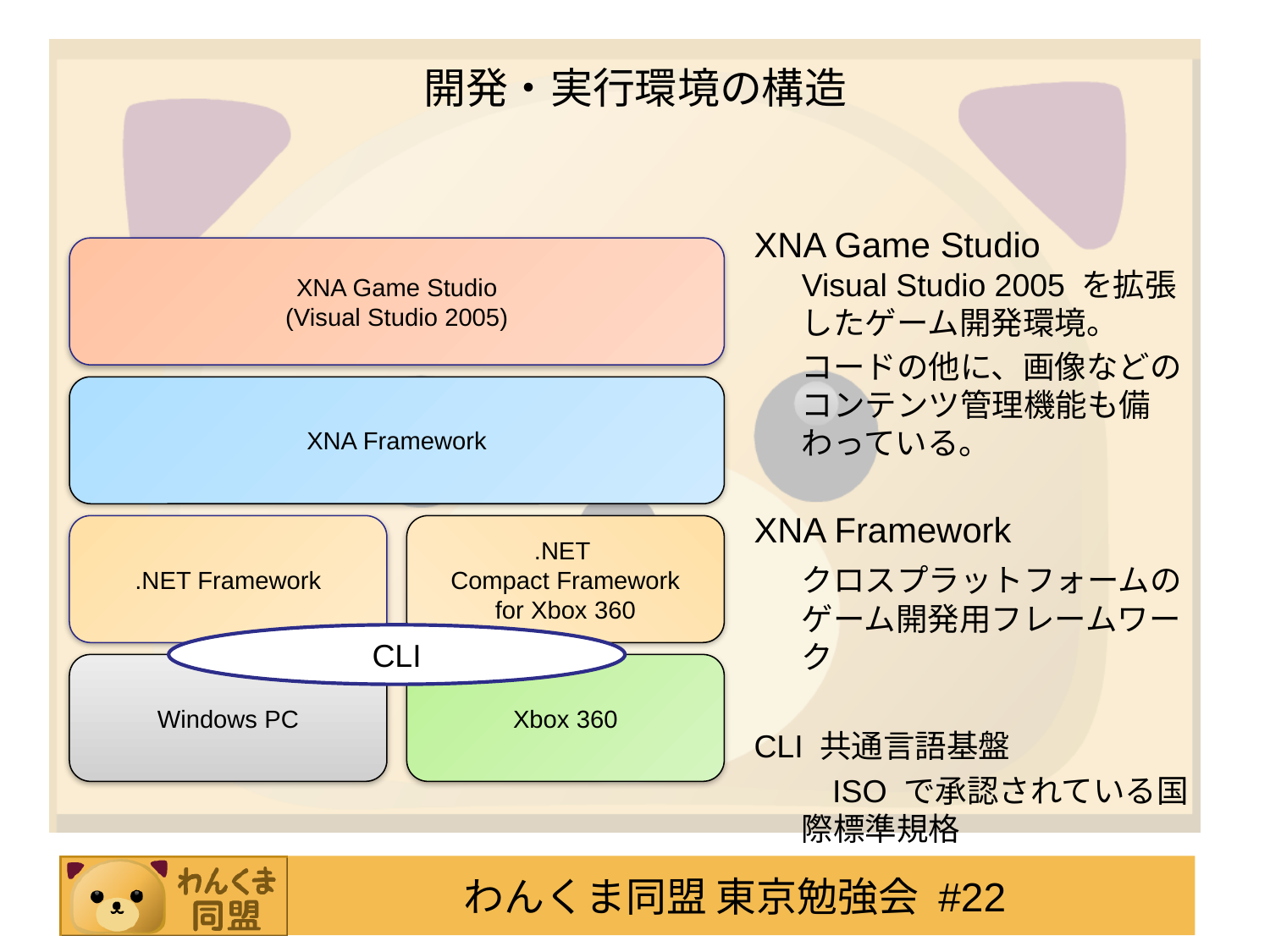

# 開発・実行環境の構造
XNA Game Studio
Visual Studio 2005 を拡張したゲーム開発環境。
	コードの他に、画像などのコンテンツ管理機能も備わっている。

XNA Framework
	クロスプラットフォームのゲーム開発用フレームワーク

CLI 共通言語基盤
　　 ISO で承認されている国際標準規格
XNA Game Studio
(Visual Studio 2005)
XNA Framework
.NET Framework
.NET
Compact Framework
for Xbox 360
CLI
Windows PC
Xbox 360